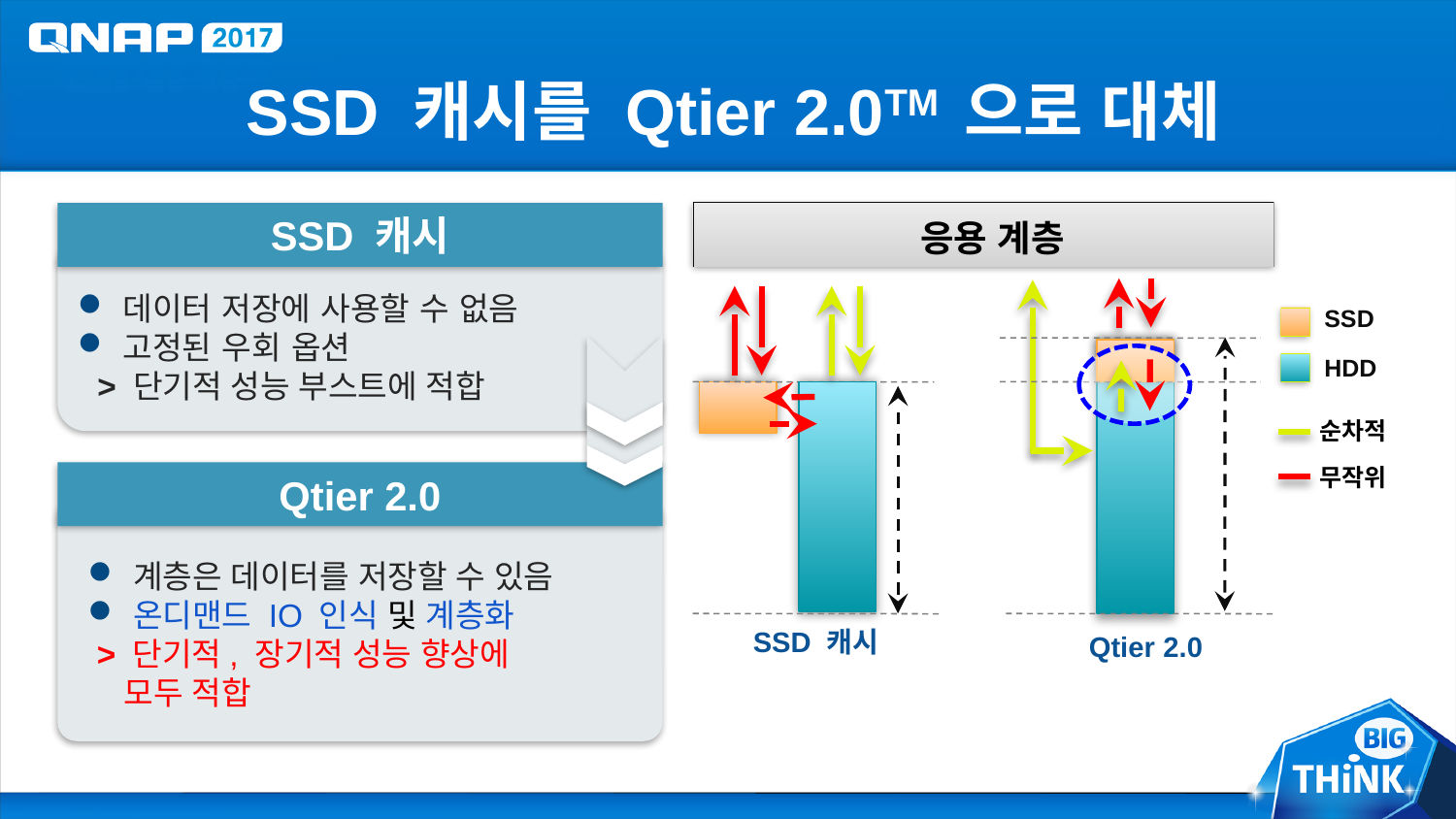

# SSD 캐시를 Qtier 2.0TM 으로 대체

SSD 캐시
응용 계층

데이터 저장에 사용할 수 없음
고정된 우회 옵션
    > 단기적 성능 부스트에 적합

SSD

HDD

순차적

무작위
Qtier 2.0

계층은 데이터를 저장할 수 있음
온디맨드 IO 인식 및 계층화
 > 단기적, 장기적 성능 향상에
    모두 적합

SSD 캐시
Qtier 2.0